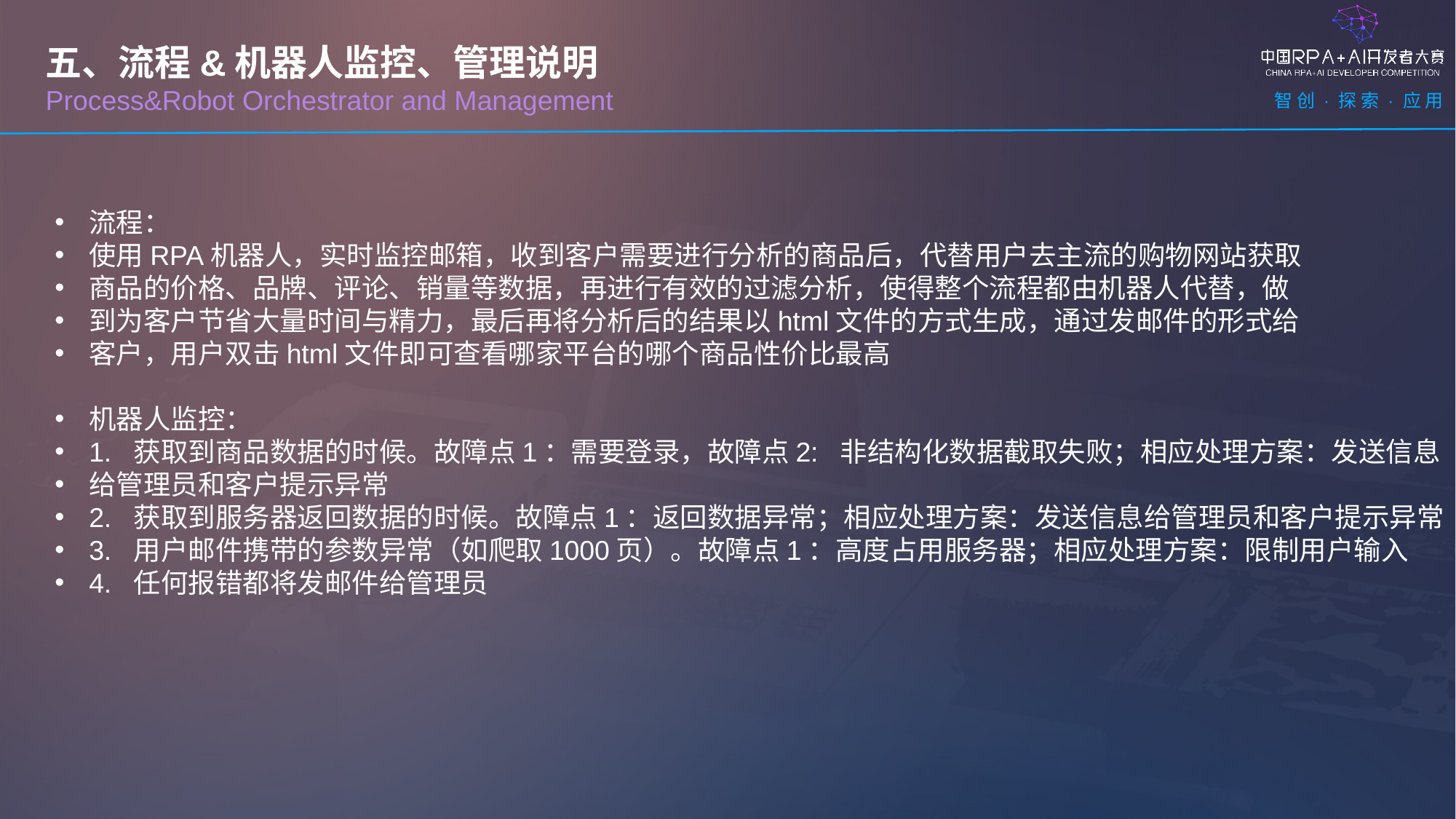

五、流程&机器人监控、管理说明
Process&Robot Orchestrator and Management
流程：
使用RPA机器人，实时监控邮箱，收到客户需要进行分析的商品后，代替用户去主流的购物网站获取
商品的价格、品牌、评论、销量等数据，再进行有效的过滤分析，使得整个流程都由机器人代替，做
到为客户节省大量时间与精力，最后再将分析后的结果以html文件的方式生成，通过发邮件的形式给
客户，用户双击html文件即可查看哪家平台的哪个商品性价比最高

机器人监控：
1.  获取到商品数据的时候。故障点1：需要登录，故障点2:  非结构化数据截取失败；相应处理方案：发送信息
给管理员和客户提示异常
2.  获取到服务器返回数据的时候。故障点1：返回数据异常；相应处理方案：发送信息给管理员和客户提示异常
3.  用户邮件携带的参数异常（如爬取1000页）。故障点1：高度占用服务器；相应处理方案：限制用户输入
4.  任何报错都将发邮件给管理员